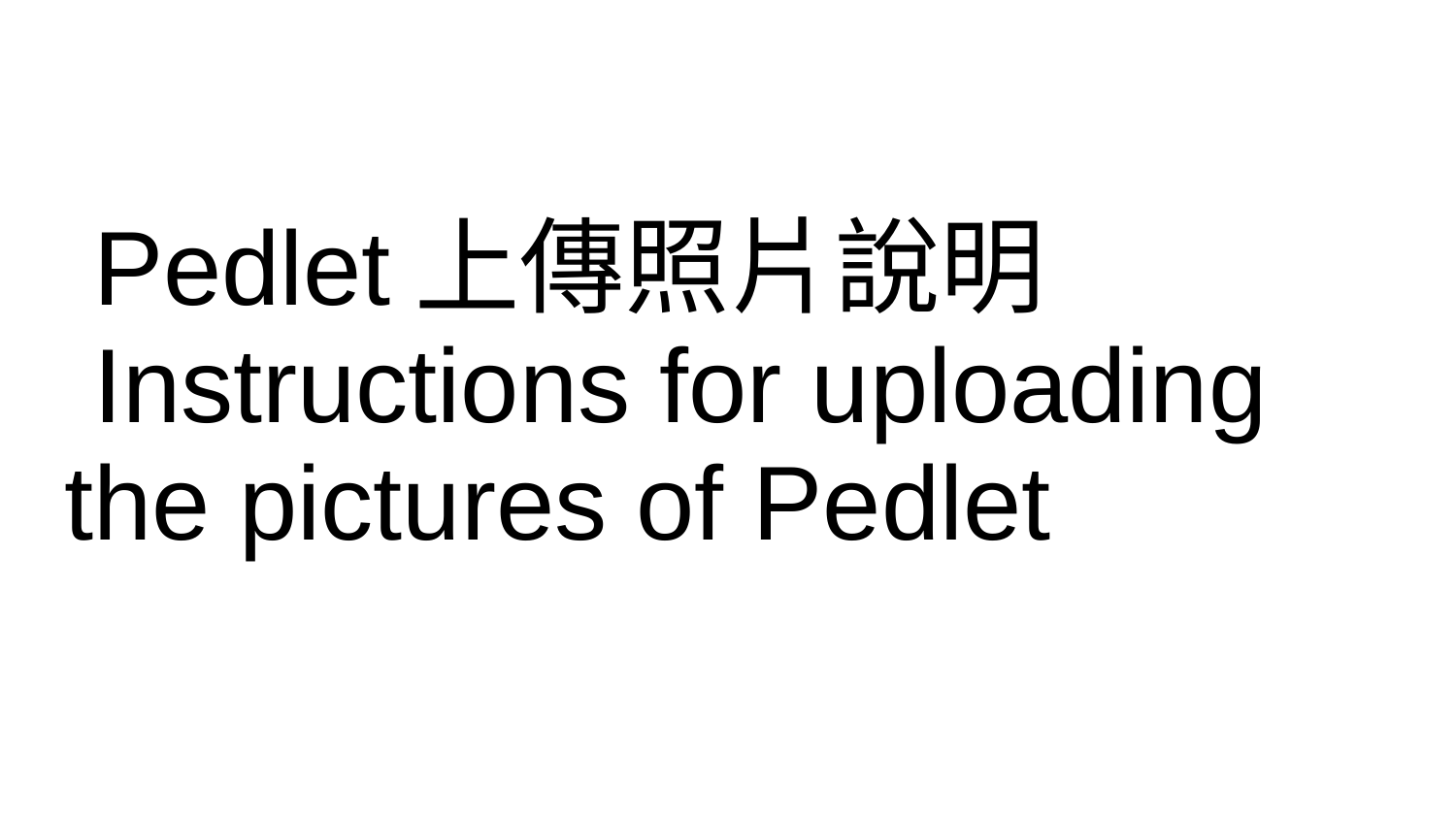

# Pedlet上傳照片說明
 Instructions for uploading the pictures of Pedlet